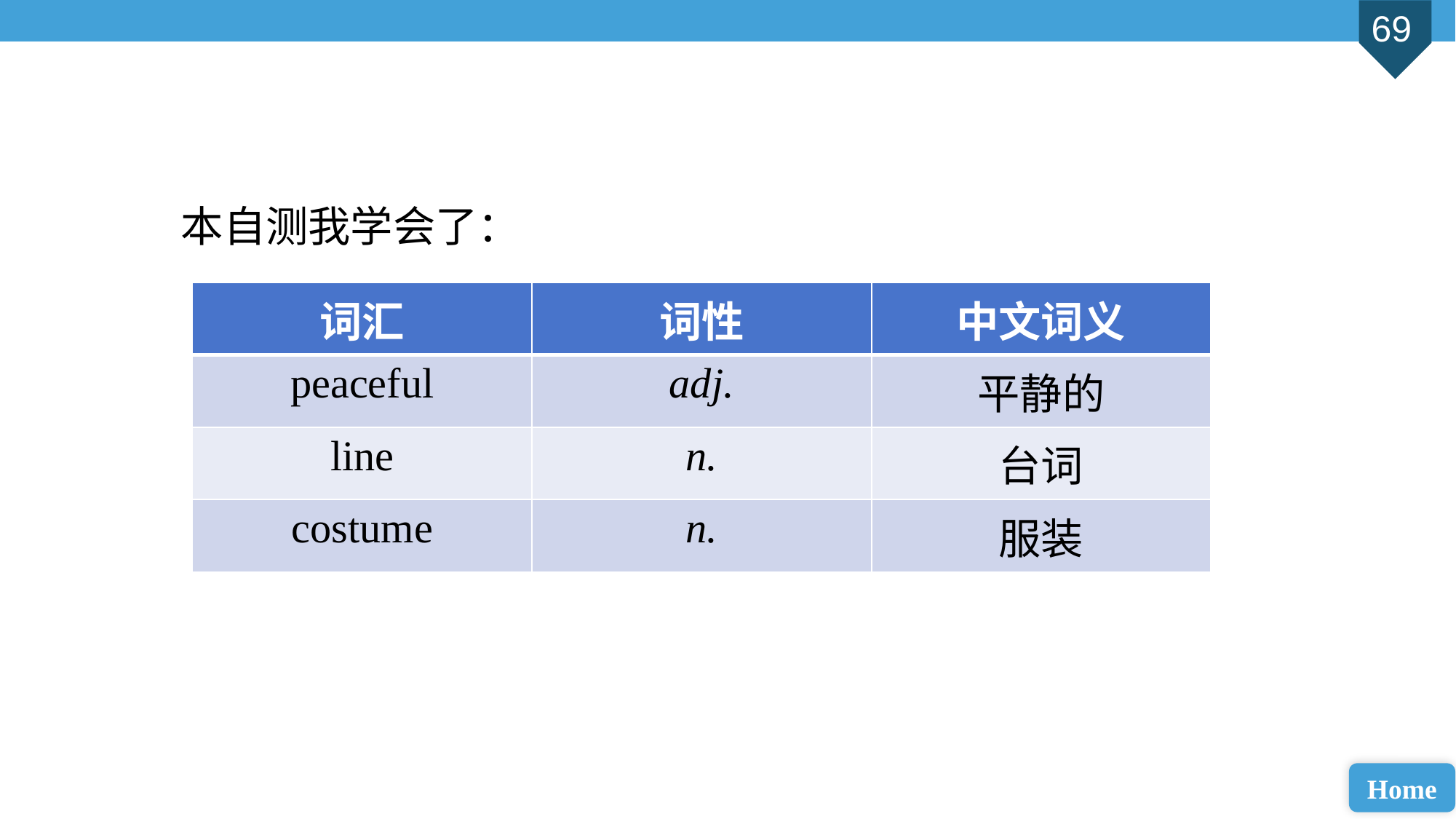

本自测我学会了：
| 词汇 | 词性 | 中文词义 |
| --- | --- | --- |
| peaceful | adj. | 平静的 |
| line | n. | 台词 |
| costume | n. | 服装 |